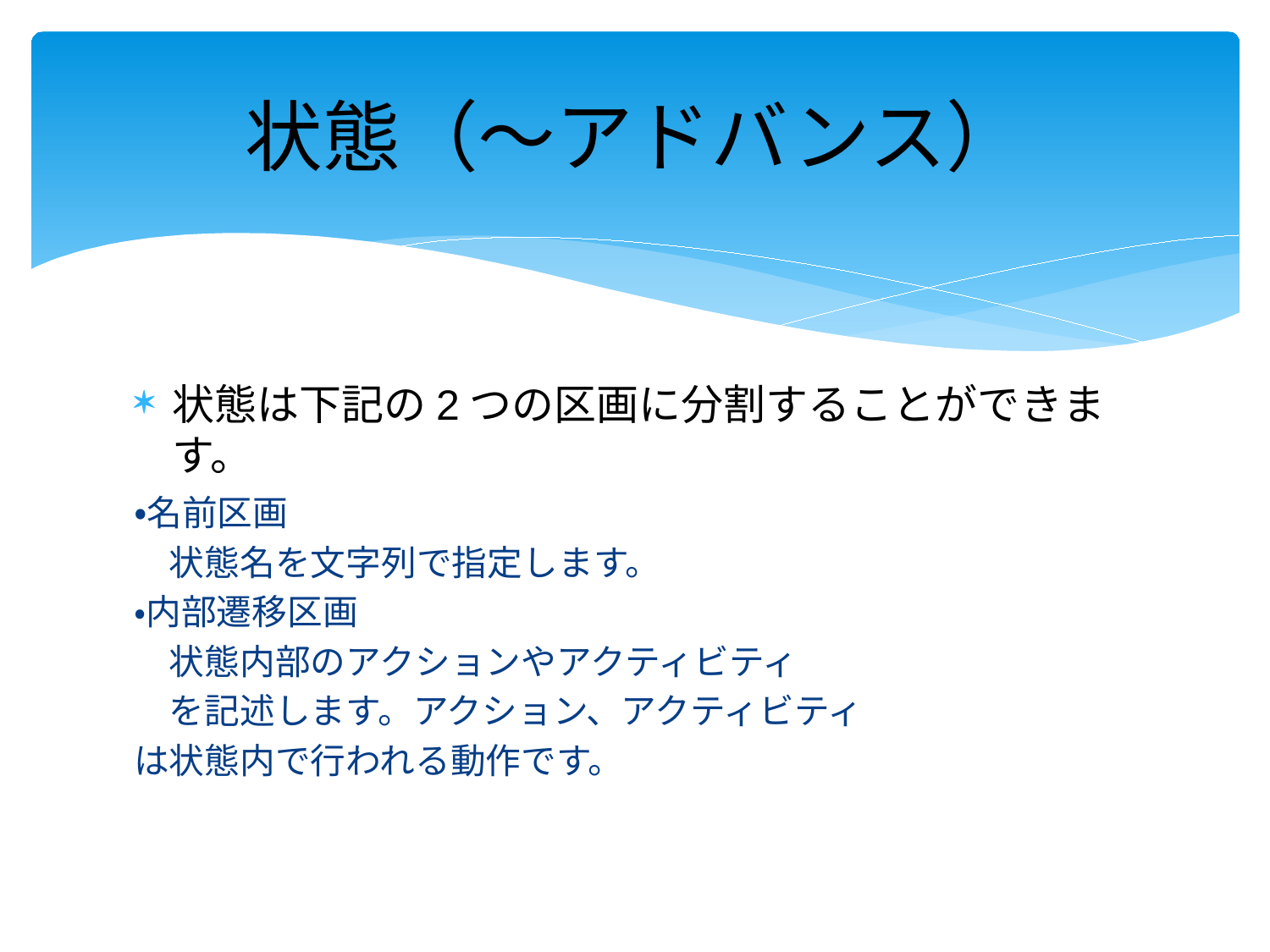

# 状態（～アドバンス）
状態は下記の2つの区画に分割することができます。
・名前区画
　状態名を文字列で指定します。
・内部遷移区画
　状態内部のアクションやアクティビティ
　を記述します。アクション、アクティビティ
は状態内で行われる動作です。